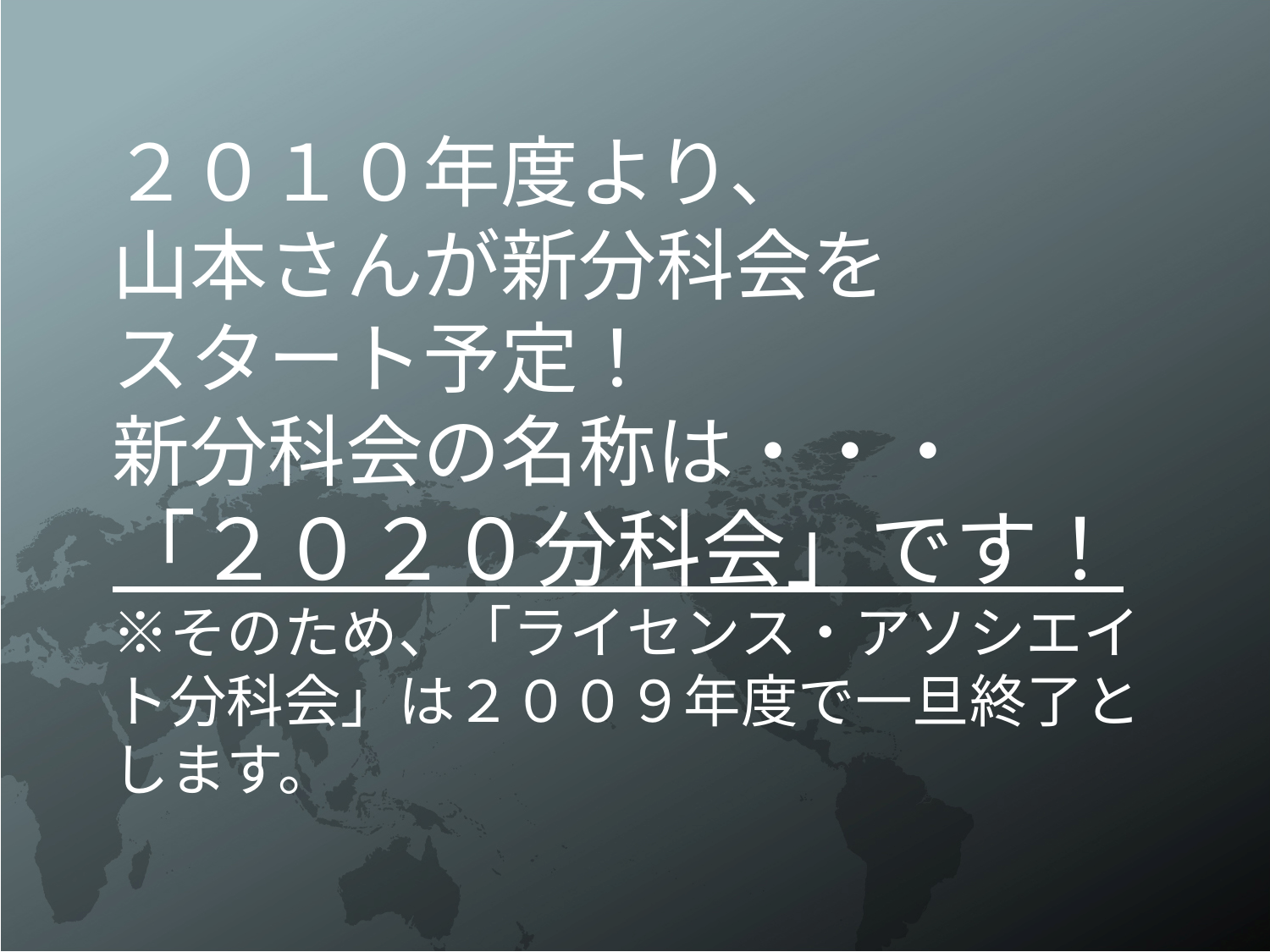

# ２０１０年度より、 山本さんが新分科会を スタート予定！ 新分科会の名称は・・・ 「２０２０分科会」です！ ※そのため、「ライセンス・アソシエイト分科会」は２００９年度で一旦終了とします。